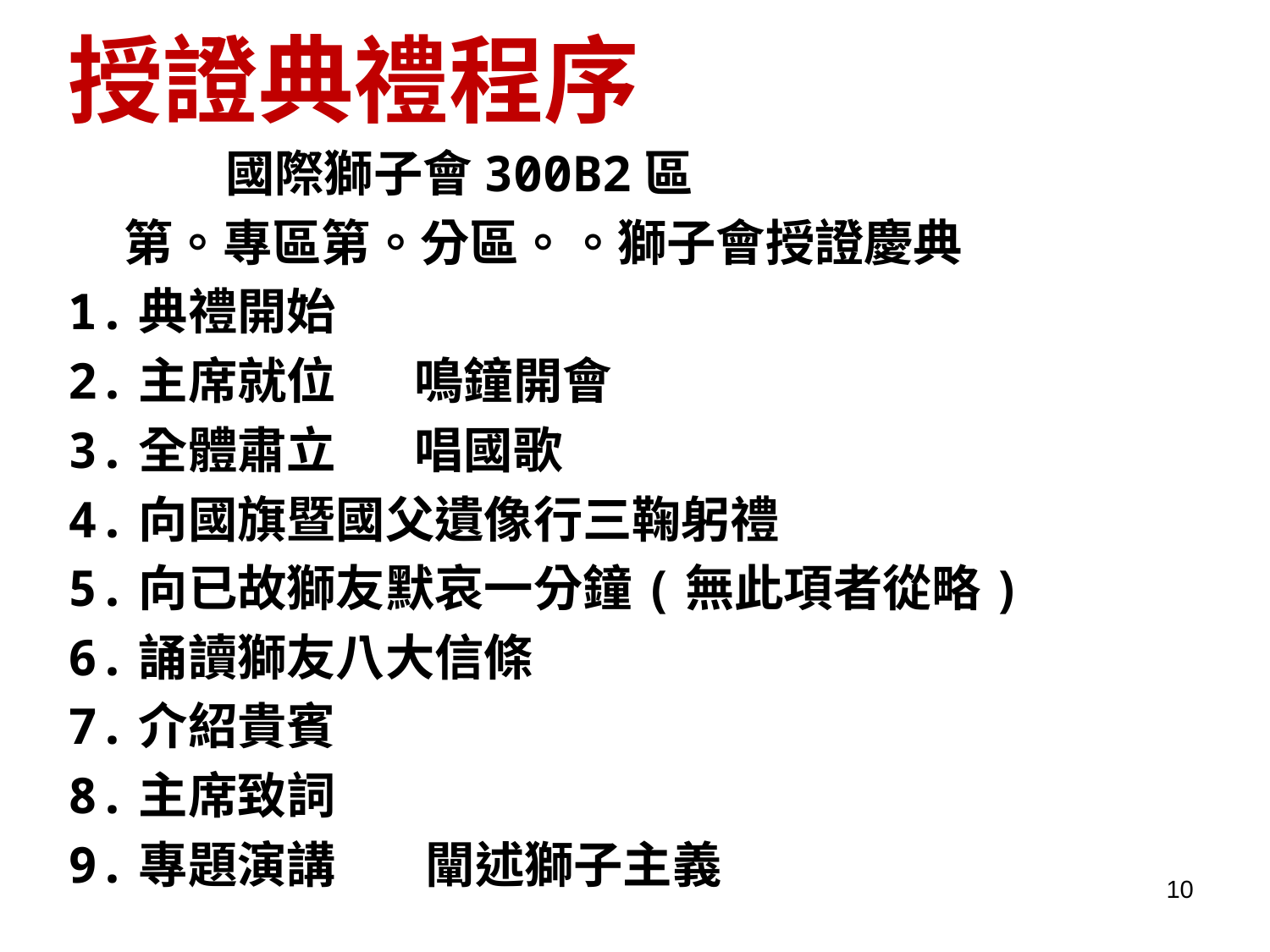

# 授證典禮程序
             國際獅子會300B2區
    第。專區第。分區。。獅子會授證慶典
1.典禮開始
2.主席就位       鳴鐘開會
3.全體肅立       唱國歌
4.向國旗暨國父遺像行三鞠躬禮
5.向已故獅友默哀一分鐘(無此項者從略)
6.誦讀獅友八大信條
7.介紹貴賓
8.主席致詞
9.專題演講        闡述獅子主義

10